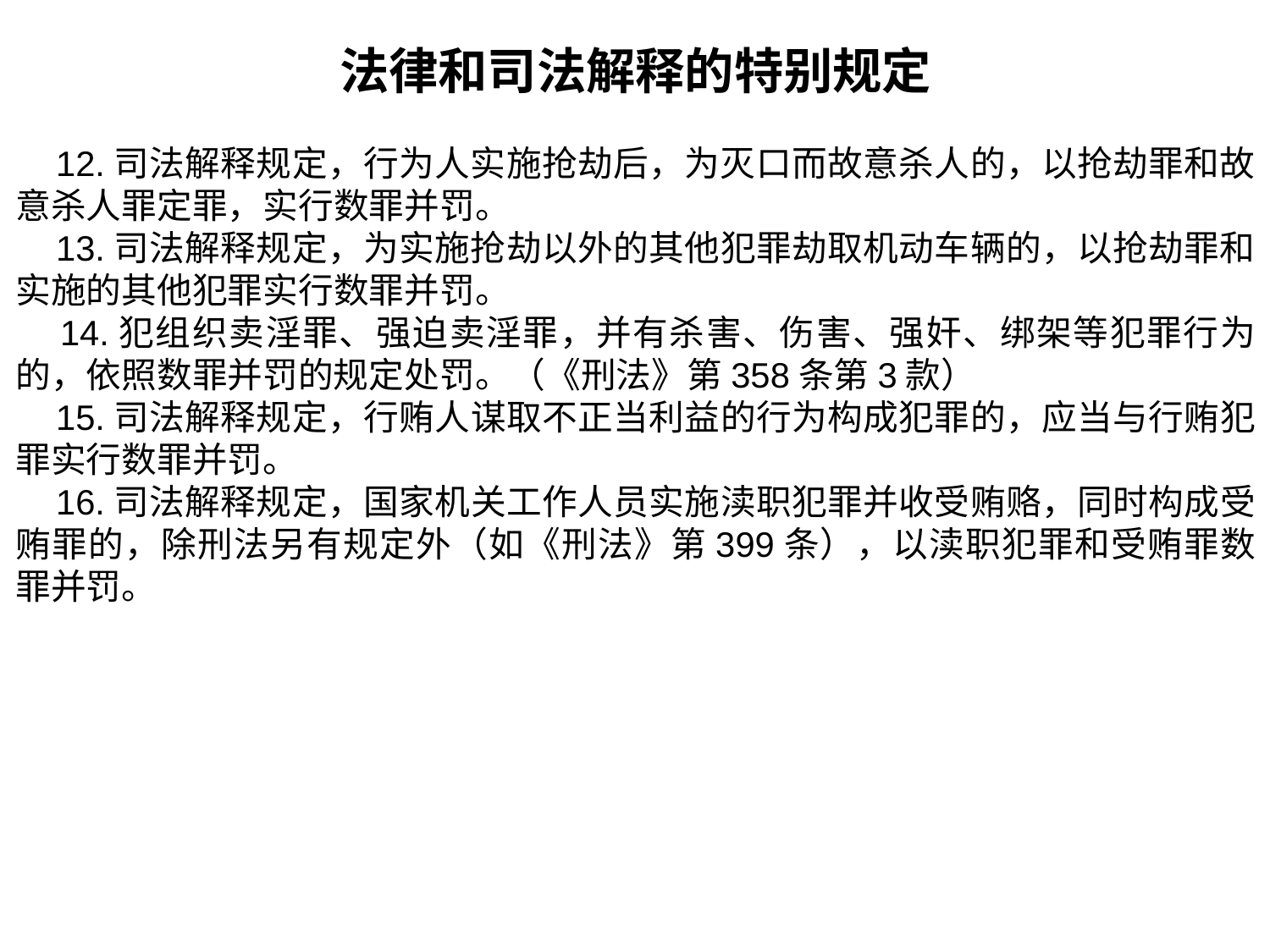

法律和司法解释的特别规定

    12.司法解释规定，行为人实施抢劫后，为灭口而故意杀人的，以抢劫罪和故意杀人罪定罪，实行数罪并罚。
    13.司法解释规定，为实施抢劫以外的其他犯罪劫取机动车辆的，以抢劫罪和实施的其他犯罪实行数罪并罚。
    14.犯组织卖淫罪、强迫卖淫罪，并有杀害、伤害、强奸、绑架等犯罪行为的，依照数罪并罚的规定处罚。（《刑法》第358条第3款）
    15.司法解释规定，行贿人谋取不正当利益的行为构成犯罪的，应当与行贿犯罪实行数罪并罚。
    16.司法解释规定，国家机关工作人员实施渎职犯罪并收受贿赂，同时构成受贿罪的，除刑法另有规定外（如《刑法》第399条），以渎职犯罪和受贿罪数罪并罚。